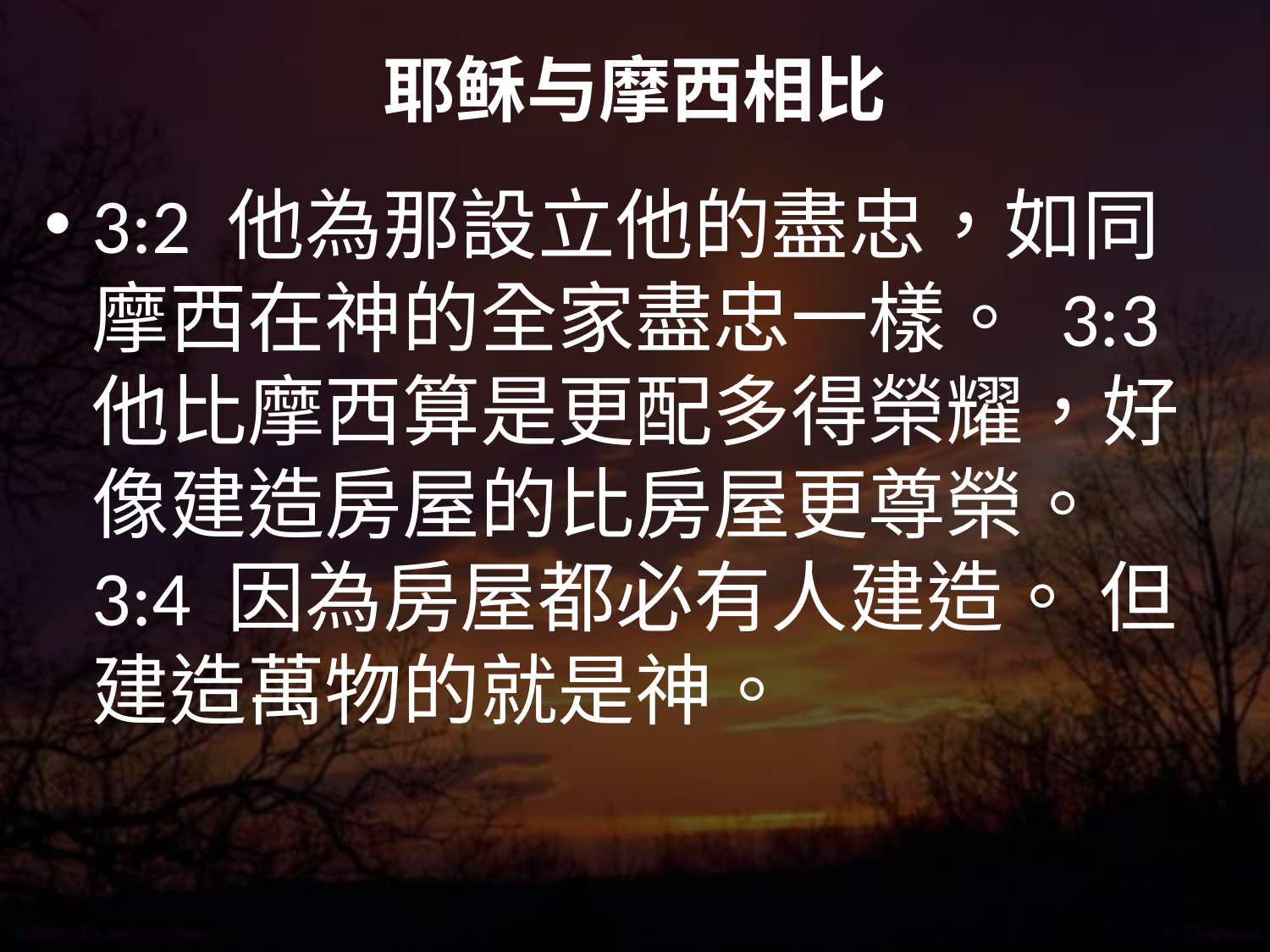

# 耶稣与摩西相比
3:2 他為那設立他的盡忠，如同摩西在神的全家盡忠一樣。 3:3 他比摩西算是更配多得榮耀，好像建造房屋的比房屋更尊榮。 3:4 因為房屋都必有人建造。 但建造萬物的就是神。